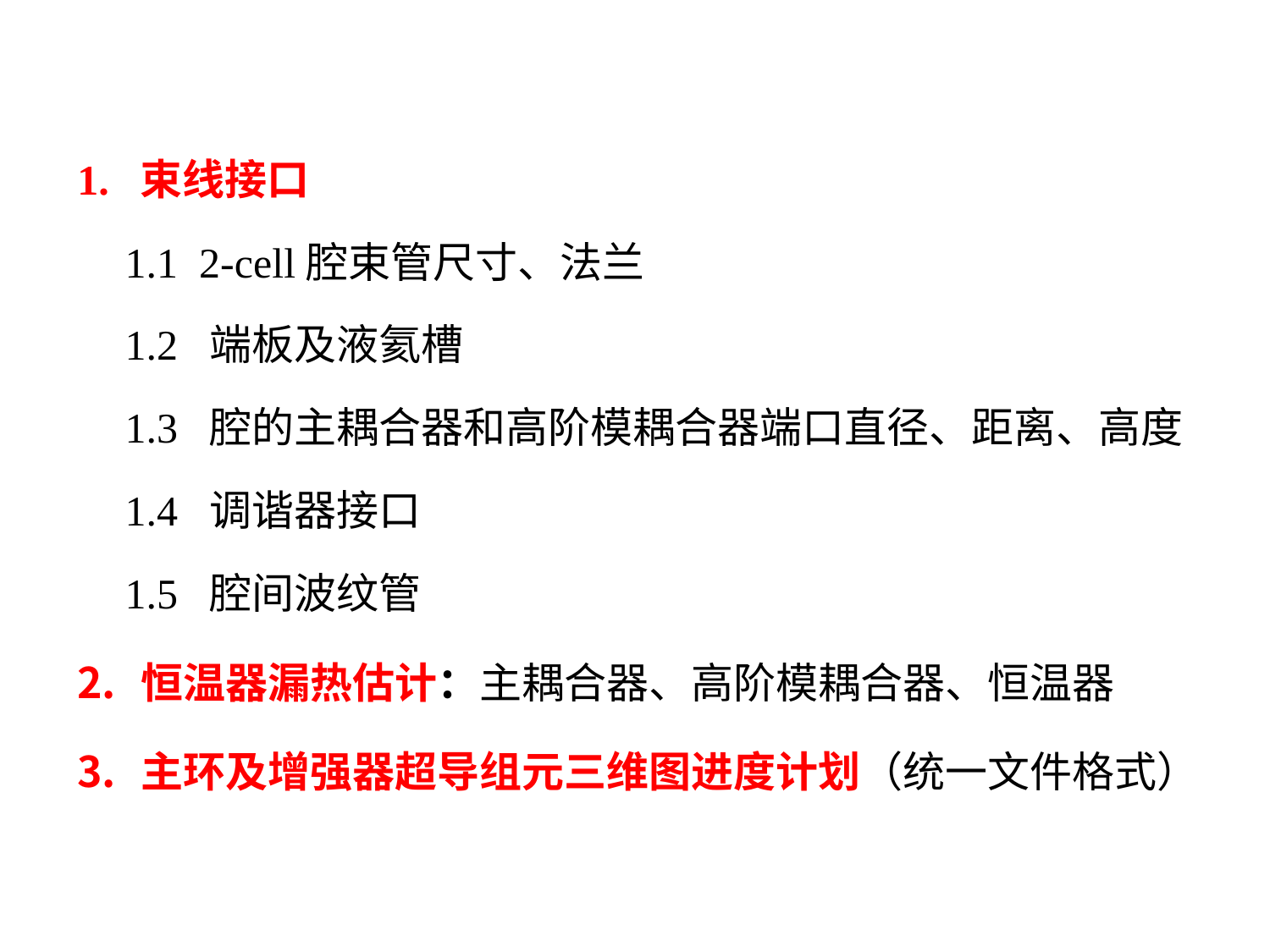

1.  束线接口
1.1  2-cell腔束管尺寸、法兰
1.2  端板及液氦槽
1.3  腔的主耦合器和高阶模耦合器端口直径、距离、高度
1.4  调谐器接口
1.5  腔间波纹管
恒温器漏热估计：主耦合器、高阶模耦合器、恒温器
主环及增强器超导组元三维图进度计划（统一文件格式）